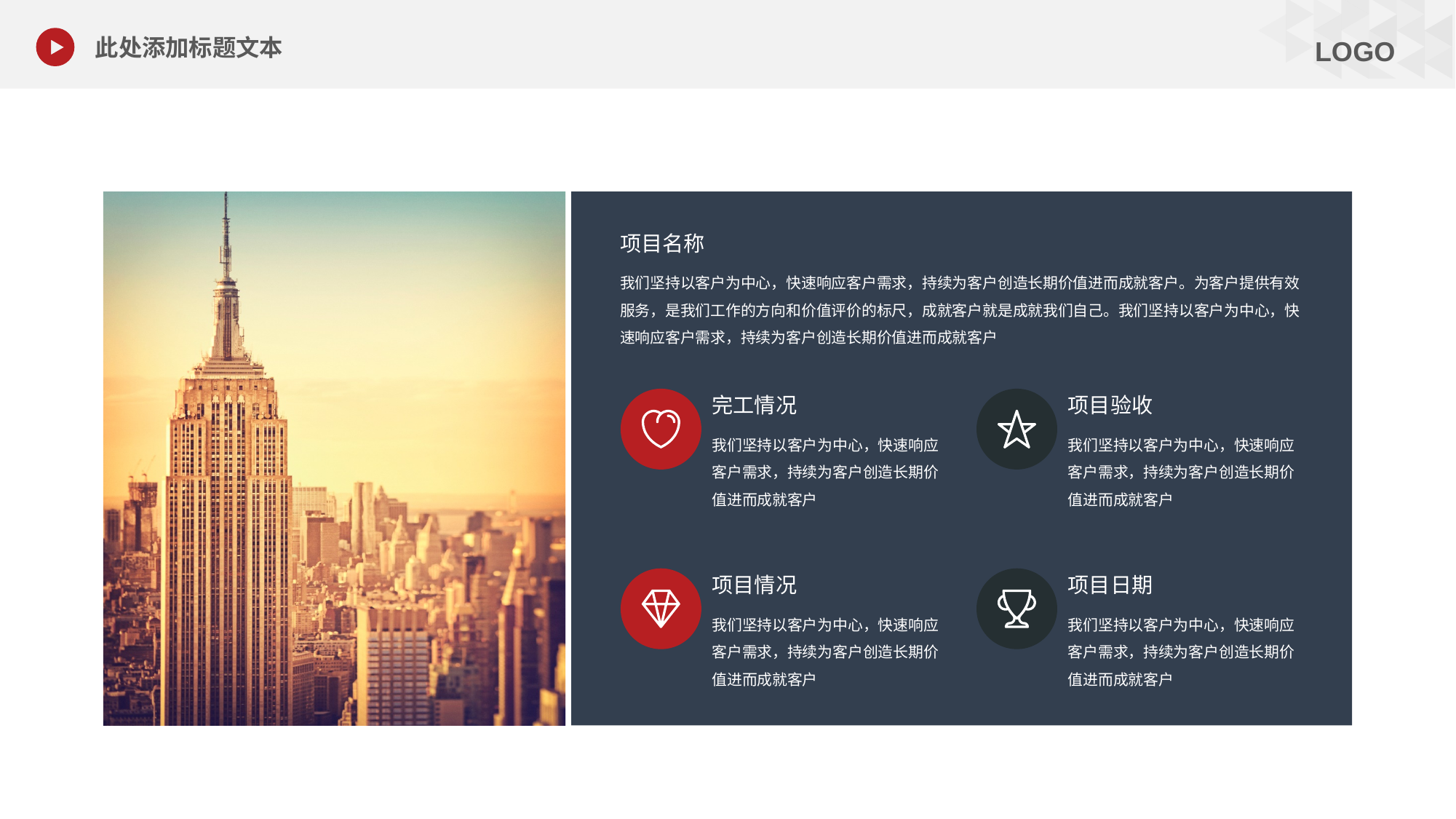

此处添加标题文本

项目名称
我们坚持以客户为中心，快速响应客户需求，持续为客户创造长期价值进而成就客户。为客户提供有效服务，是我们工作的方向和价值评价的标尺，成就客户就是成就我们自己。我们坚持以客户为中心，快速响应客户需求，持续为客户创造长期价值进而成就客户
完工情况
我们坚持以客户为中心，快速响应客户需求，持续为客户创造长期价值进而成就客户

项目验收
我们坚持以客户为中心，快速响应客户需求，持续为客户创造长期价值进而成就客户

项目情况
我们坚持以客户为中心，快速响应客户需求，持续为客户创造长期价值进而成就客户

项目日期
我们坚持以客户为中心，快速响应客户需求，持续为客户创造长期价值进而成就客户